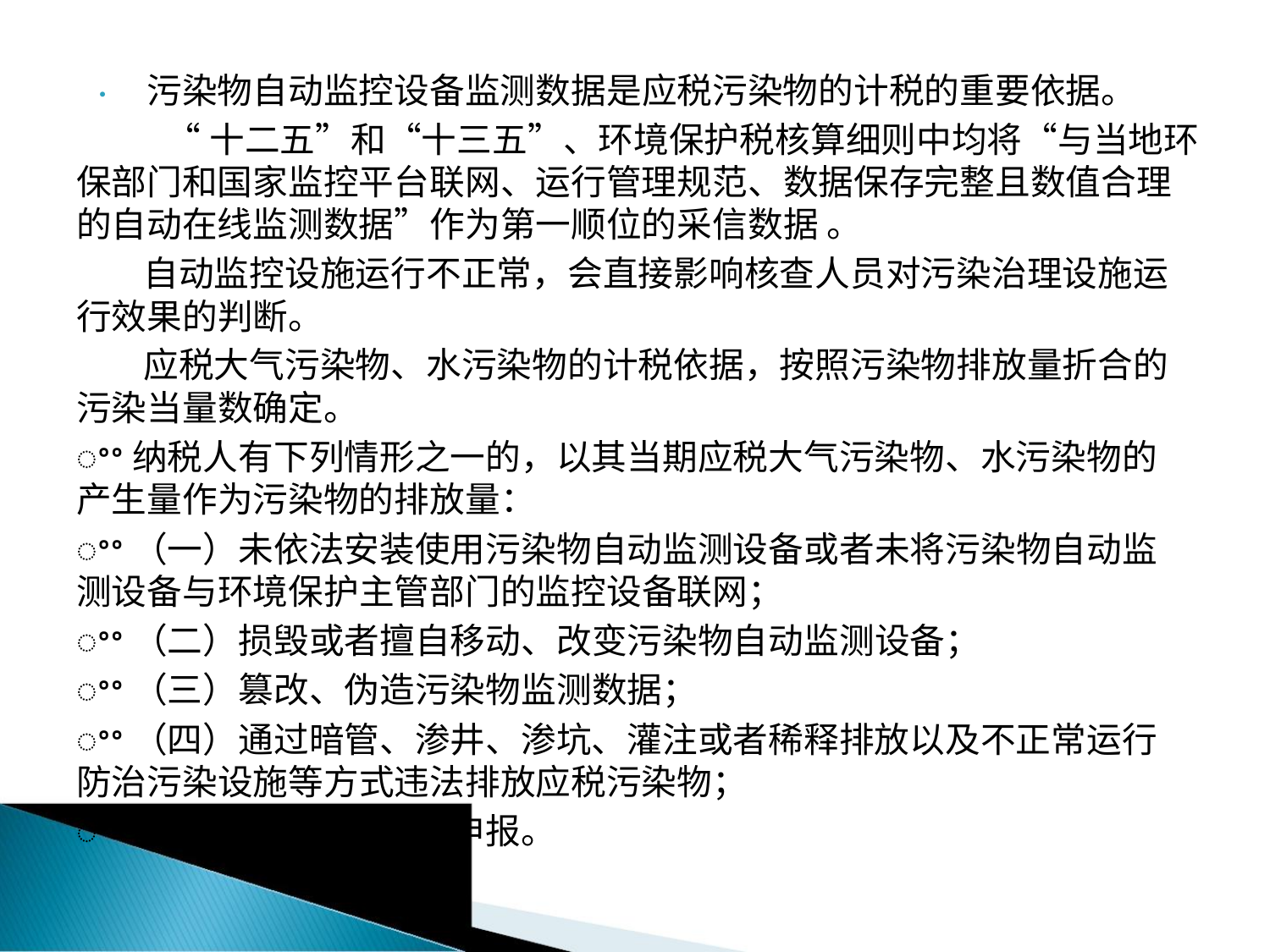

• 污染物自动监控设备监测数据是应税污染物的计税的重要依据。
“十二五”和“十三五”、环境保护税核算细则中均将“与当地环
保部门和国家监控平台联网、运行管理规范、数据保存完整且数值合理
的自动在线监测数据”作为第一顺位的采信数据 。
自动监控设施运行不正常，会直接影响核查人员对污染治理设施运
行效果的判断。
应税大气污染物、水污染物的计税依据，按照污染物排放量折合的
污染当量数确定。
ꢀꢀ纳税人有下列情形之一的，以其当期应税大气污染物、水污染物的
产生量作为污染物的排放量：
ꢀꢀ（一）未依法安装使用污染物自动监测设备或者未将污染物自动监
测设备与环境保护主管部门的监控设备联网；
ꢀꢀ（二）损毁或者擅自移动、改变污染物自动监测设备；
ꢀꢀ（三）篡改、伪造污染物监测数据；
ꢀꢀ（四）通过暗管、渗井、渗坑、灌注或者稀释排放以及不正常运行
防治污染设施等方式违法排放应税污染物；
ꢀꢀ（五）进行虚假纳税申报。